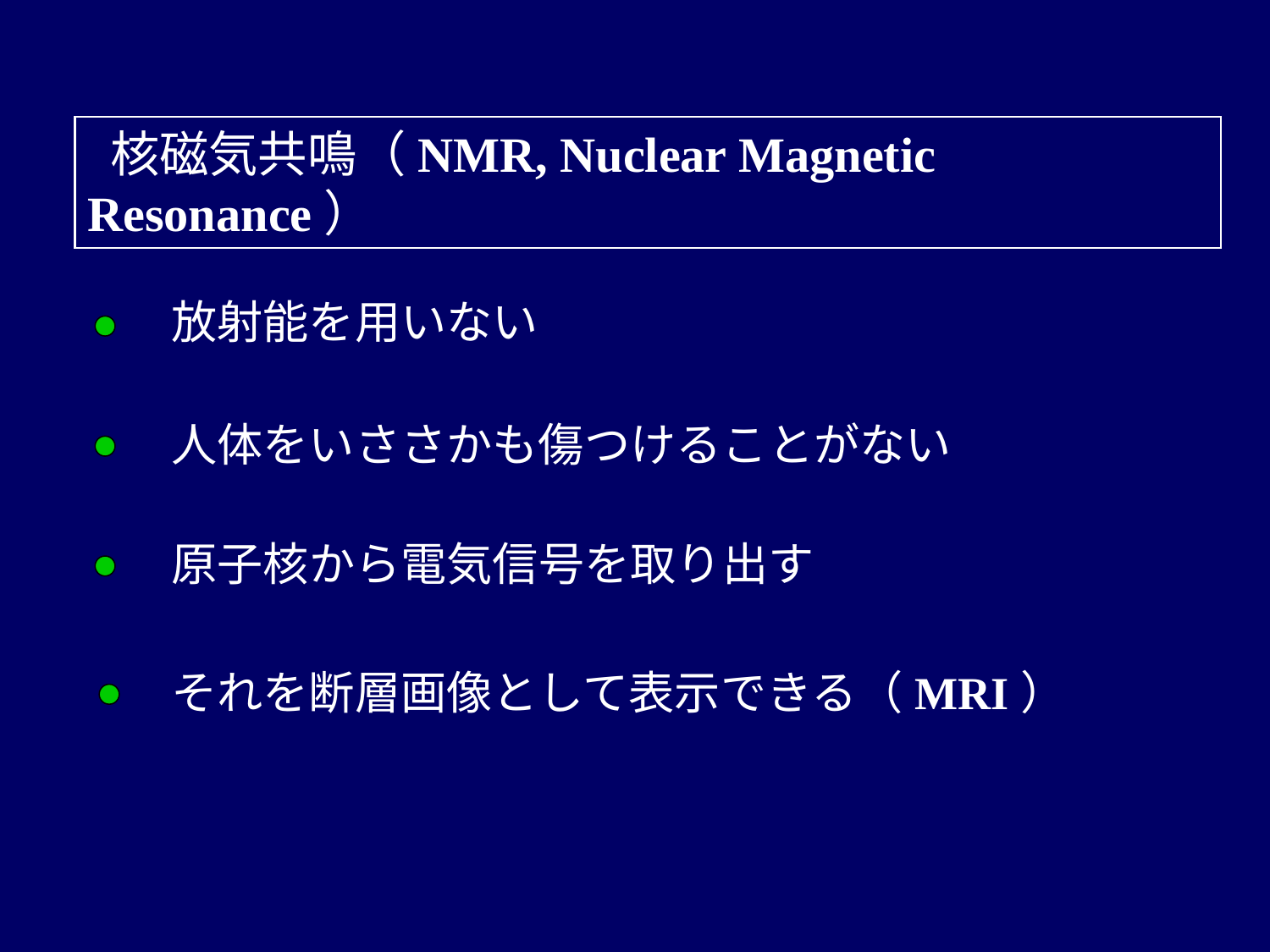

核磁気共鳴（NMR, Nuclear Magnetic Resonance）
放射能を用いない

人体をいささかも傷つけることがない

原子核から電気信号を取り出す

それを断層画像として表示できる（MRI）